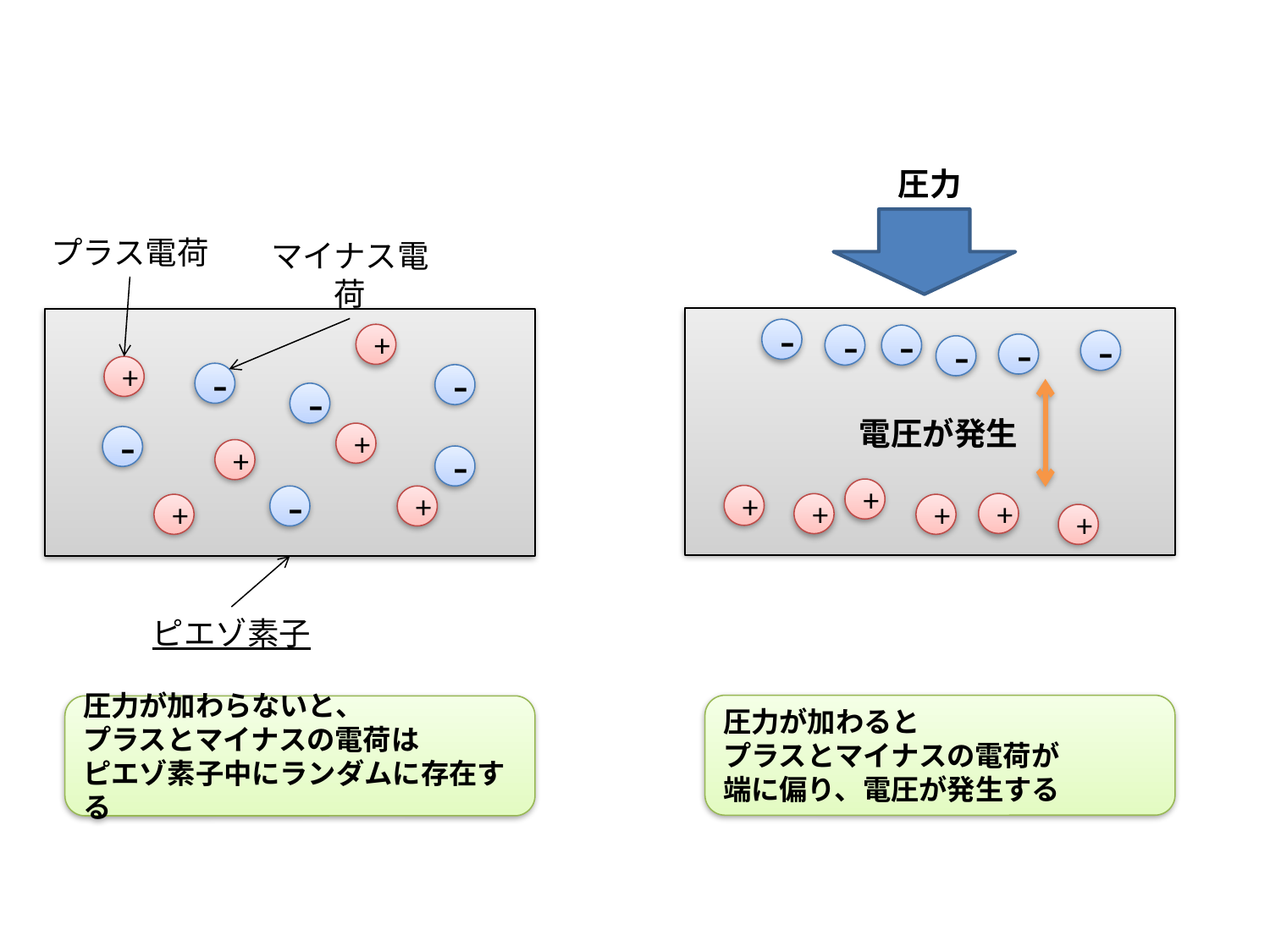

圧力

プラス電荷
マイナス電荷

-
+
-
-
-
-
-
+
-
-
-
電圧が発生
+
-
+
-
+
+
-
+
+
+
+
+
+
ピエゾ素子
圧力が加わると
プラスとマイナスの電荷が
端に偏り、電圧が発生する
圧力が加わらないと、
プラスとマイナスの電荷は
ピエゾ素子中にランダムに存在する